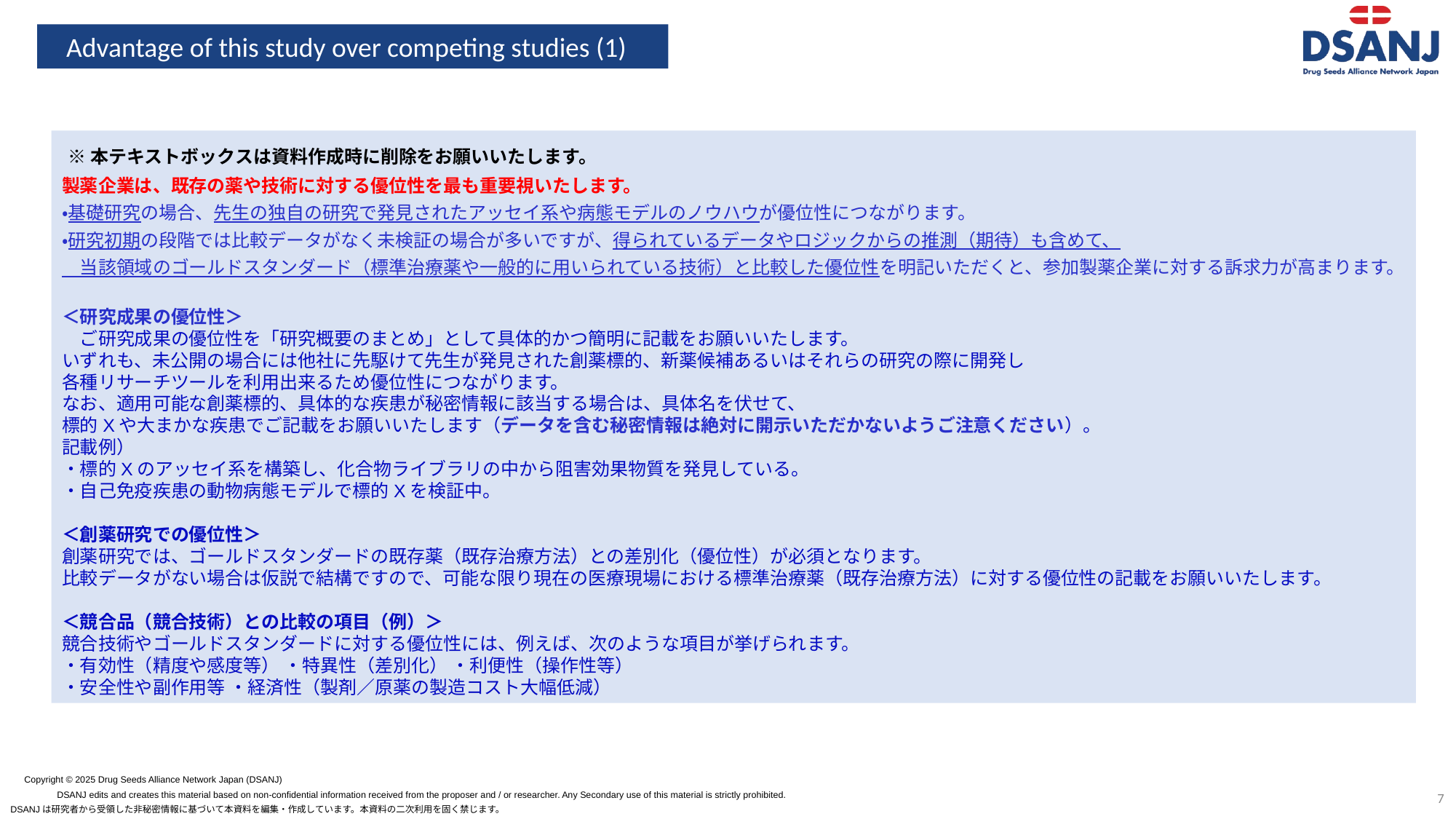

Advantage of this study over competing studies (1)
 ※本テキストボックスは資料作成時に削除をお願いいたします。
製薬企業は、既存の薬や技術に対する優位性を最も重要視いたします。
・基礎研究の場合、先生の独自の研究で発見されたアッセイ系や病態モデルのノウハウが優位性につながります。
・研究初期の段階では比較データがなく未検証の場合が多いですが、得られているデータやロジックからの推測（期待）も含めて、
　当該領域のゴールドスタンダード（標準治療薬や一般的に用いられている技術）と比較した優位性を明記いただくと、参加製薬企業に対する訴求力が高まります。

＜研究成果の優位性＞
　ご研究成果の優位性を「研究概要のまとめ」として具体的かつ簡明に記載をお願いいたします。
いずれも、未公開の場合には他社に先駆けて先生が発見された創薬標的、新薬候補あるいはそれらの研究の際に開発し
各種リサーチツールを利用出来るため優位性につながります。
なお、適用可能な創薬標的、具体的な疾患が秘密情報に該当する場合は、具体名を伏せて、
標的Xや大まかな疾患でご記載をお願いいたします（データを含む秘密情報は絶対に開示いただかないようご注意ください）。
記載例）
・標的Xのアッセイ系を構築し、化合物ライブラリの中から阻害効果物質を発見している。
・自己免疫疾患の動物病態モデルで標的Xを検証中。

＜創薬研究での優位性＞
創薬研究では、ゴールドスタンダードの既存薬（既存治療方法）との差別化（優位性）が必須となります。
比較データがない場合は仮説で結構ですので、可能な限り現在の医療現場における標準治療薬（既存治療方法）に対する優位性の記載をお願いいたします。

＜競合品（競合技術）との比較の項目（例）＞
競合技術やゴールドスタンダードに対する優位性には、例えば、次のような項目が挙げられます。
・有効性（精度や感度等） ・特異性（差別化） ・利便性（操作性等）
・安全性や副作用等 ・経済性（製剤／原薬の製造コスト大幅低減）
Copyright © 2025 Drug Seeds Alliance Network Japan (DSANJ)
DSANJ edits and creates this material based on non-confidential information received from the proposer and / or researcher. Any Secondary use of this material is strictly prohibited.
DSANJは研究者から受領した非秘密情報に基づいて本資料を編集・作成しています。本資料の二次利用を固く禁じます。
7